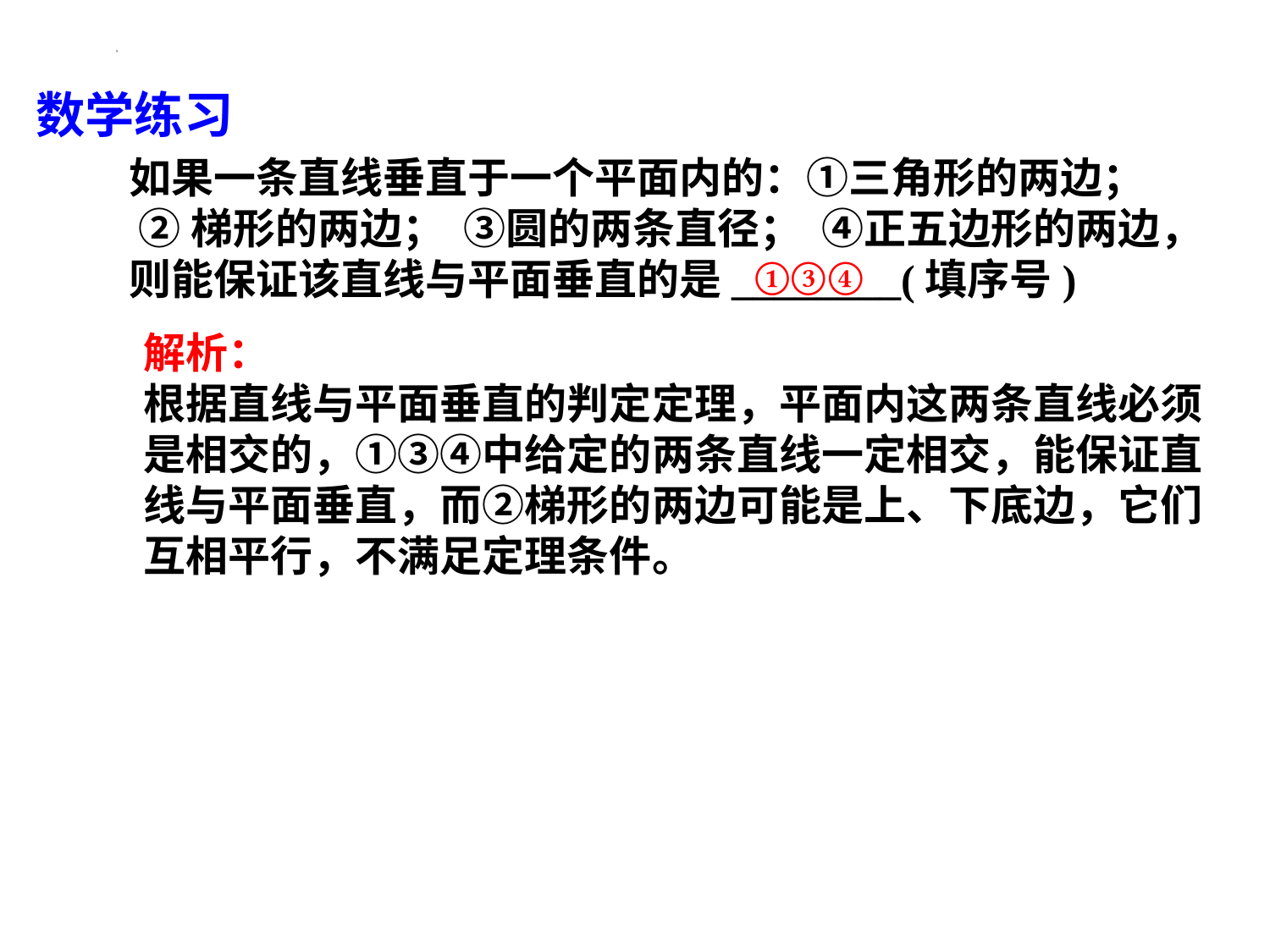

数学练习
如果一条直线垂直于一个平面内的：①三角形的两边；
 ②梯形的两边；  ③圆的两条直径；  ④正五边形的两边，
则能保证该直线与平面垂直的是________(填序号)
①③④
解析：
根据直线与平面垂直的判定定理，平面内这两条直线必须是相交的，①③④中给定的两条直线一定相交，能保证直线与平面垂直，而②梯形的两边可能是上、下底边，它们互相平行，不满足定理条件。